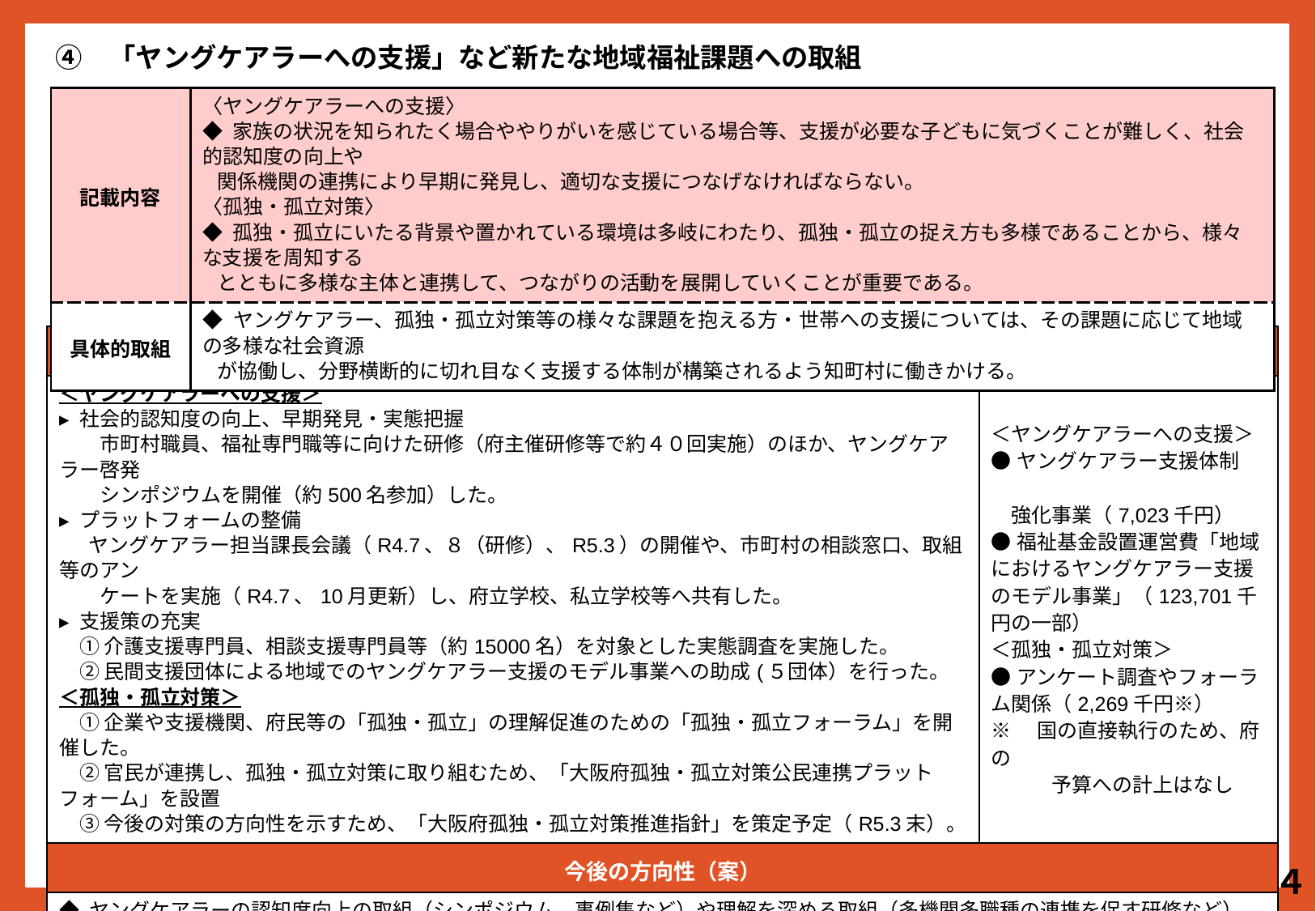

④　「ヤングケアラーへの支援」など新たな地域福祉課題への取組
| 記載内容 | 〈ヤングケアラーへの支援〉 ◆ 家族の状況を知られたく場合ややりがいを感じている場合等、支援が必要な子どもに気づくことが難しく、社会的認知度の向上や 関係機関の連携により早期に発見し、適切な支援につなげなければならない。 〈孤独・孤立対策〉 ◆ 孤独・孤立にいたる背景や置かれている環境は多岐にわたり、孤独・孤立の捉え方も多様であることから、様々な支援を周知する とともに多様な主体と連携して、つながりの活動を展開していくことが重要である。 |
| --- | --- |
| 具体的取組 | ◆ ヤングケアラー、孤独・孤立対策等の様々な課題を抱える方・世帯への支援については、その課題に応じて地域の多様な社会資源 が協働し、分野横断的に切れ目なく支援する体制が構築されるよう知町村に働きかける。 |
| 主な取組（R４年度） | 主な関連予算（R４年度） |
| --- | --- |
| ＜ヤングケアラーへの支援＞ ▸ 社会的認知度の向上、早期発見・実態把握 　　市町村職員、福祉専門職等に向けた研修（府主催研修等で約４０回実施）のほか、ヤングケアラー啓発 　　シンポジウムを開催（約500名参加）した。 ▸ プラットフォームの整備 　 ヤングケアラー担当課長会議（R4.7、８（研修）、R5.3）の開催や、市町村の相談窓口、取組等のアン　 　　ケートを実施（R4.7、10月更新）し、府立学校、私立学校等へ共有した。 ▸ 支援策の充実 　① 介護支援専門員、相談支援専門員等（約15000名）を対象とした実態調査を実施した。 　② 民間支援団体による地域でのヤングケアラー支援のモデル事業への助成(５団体）を行った。 ＜孤独・孤立対策＞ 　① 企業や支援機関、府民等の「孤独・孤立」の理解促進のための「孤独・孤立フォーラム」を開催した。 　② 官民が連携し、孤独・孤立対策に取り組むため、「大阪府孤独・孤立対策公民連携プラットフォーム」を設置 　③ 今後の対策の方向性を示すため、「大阪府孤独・孤立対策推進指針」を策定予定（R5.3末）。 | ＜ヤングケアラーへの支援＞ ●ヤングケアラー支援体制　　　 　強化事業（7,023千円） ●福祉基金設置運営費「地域におけるヤングケアラー支援のモデル事業」（123,701千円の一部） ＜孤独・孤立対策＞ ●アンケート調査やフォーラム関係（2,269千円※） ※　国の直接執行のため、府の 　　　予算への計上はなし |
| 今後の方向性（案） |  |
| ◆ ヤングケアラーの認知度向上の取組（シンポジウム、事例集など）や理解を深める取組（多機関多職種の連携を促す研修など） ◆ ヤングケアラー支援に向けた市町村体制整備への支援を進めることにより、ヤングケアラー支援策の充実への取組 ◆ 「大阪府孤独・孤立対策推進指針」に基づき、具体的な取組を進める。 |  |
４